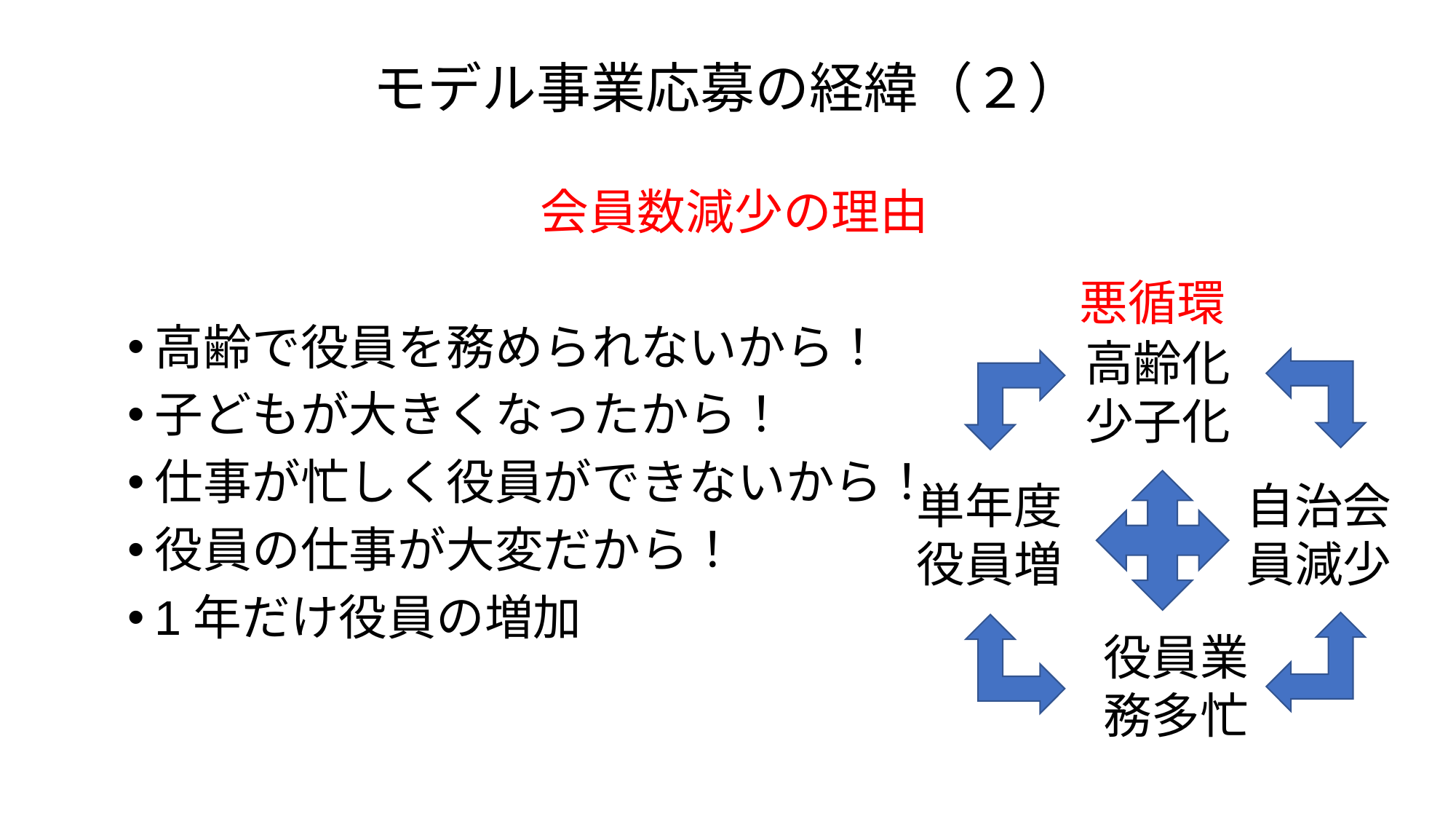

# モデル事業応募の経緯（２）
会員数減少の理由

高齢で役員を務められないから！
子どもが大きくなったから！
仕事が忙しく役員ができないから！
役員の仕事が大変だから！
1年だけ役員の増加

悪循環
高齢化少子化

単年度役員増
自治会
員減少

役員業務多忙